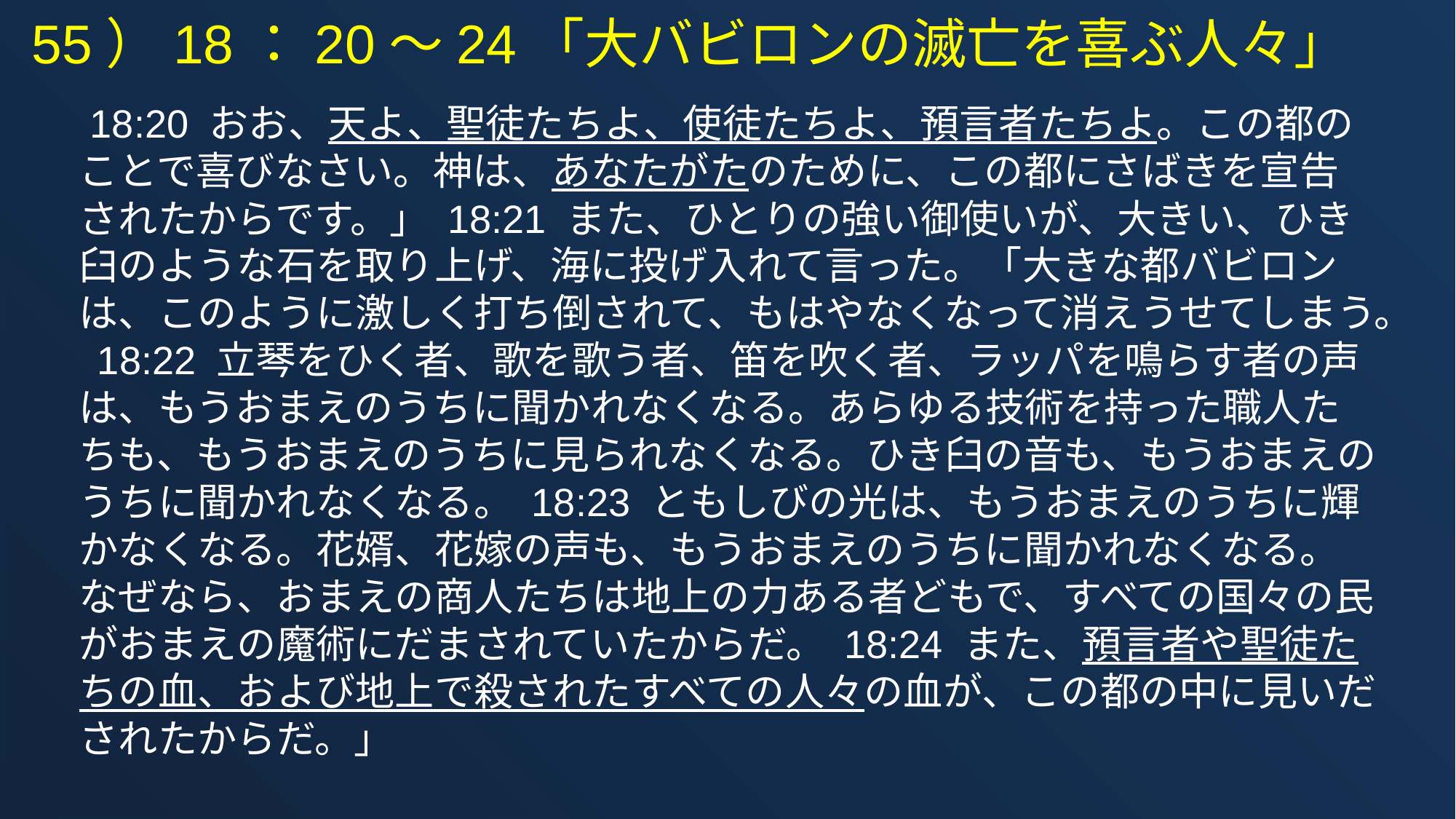

55）18：20～24「大バビロンの滅亡を喜ぶ人々」
 18:20 おお、天よ、聖徒たちよ、使徒たちよ、預言者たちよ。この都のことで喜びなさい。神は、あなたがたのために、この都にさばきを宣告されたからです。」 18:21 また、ひとりの強い御使いが、大きい、ひき臼のような石を取り上げ、海に投げ入れて言った。「大きな都バビロンは、このように激しく打ち倒されて、もはやなくなって消えうせてしまう。 18:22 立琴をひく者、歌を歌う者、笛を吹く者、ラッパを鳴らす者の声は、もうおまえのうちに聞かれなくなる。あらゆる技術を持った職人たちも、もうおまえのうちに見られなくなる。ひき臼の音も、もうおまえのうちに聞かれなくなる。 18:23 ともしびの光は、もうおまえのうちに輝かなくなる。花婿、花嫁の声も、もうおまえのうちに聞かれなくなる。なぜなら、おまえの商人たちは地上の力ある者どもで、すべての国々の民がおまえの魔術にだまされていたからだ。 18:24 また、預言者や聖徒たちの血、および地上で殺されたすべての人々の血が、この都の中に見いだされたからだ。」